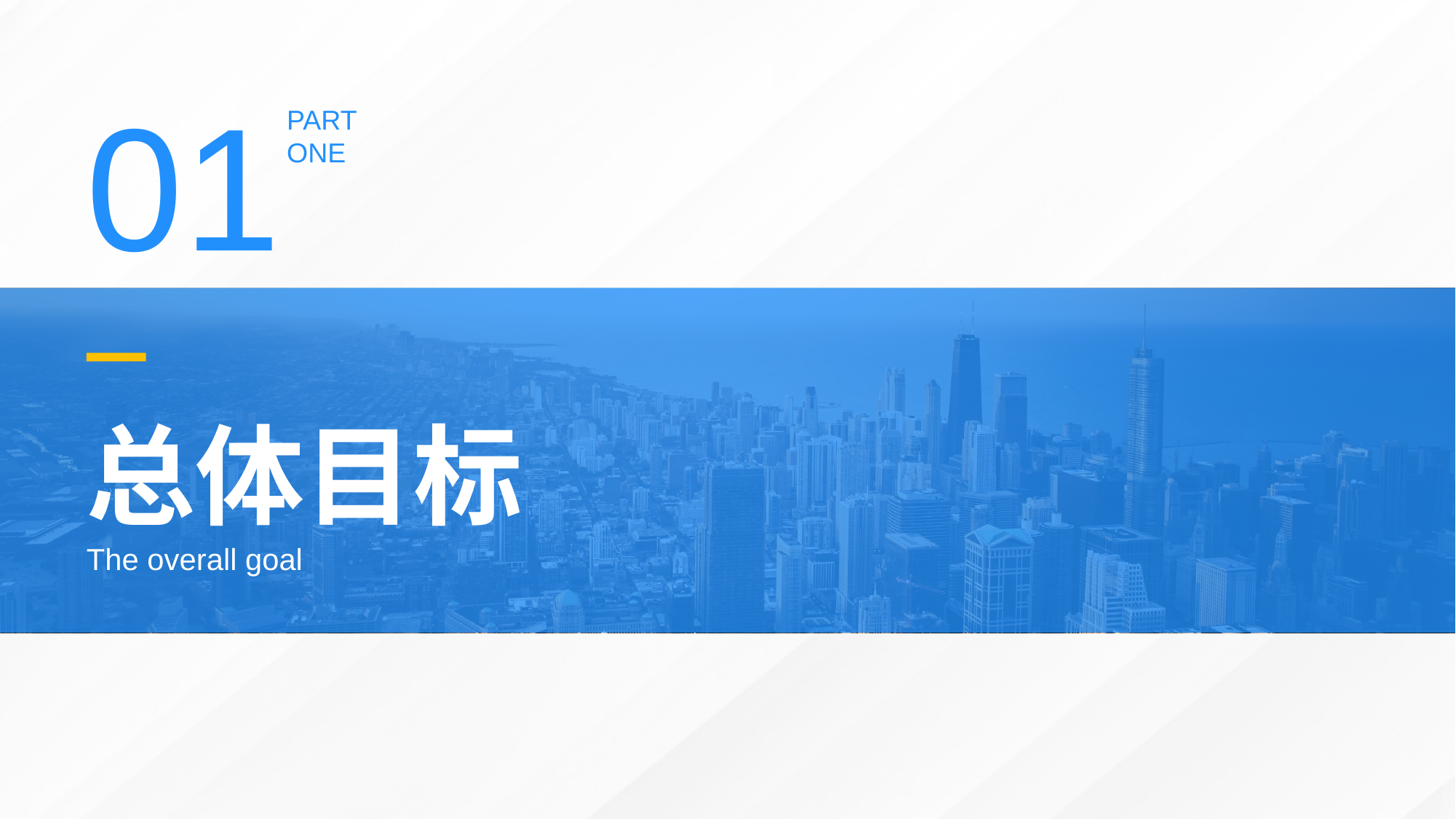

01
PART
ONE
总体目标
The overall goal